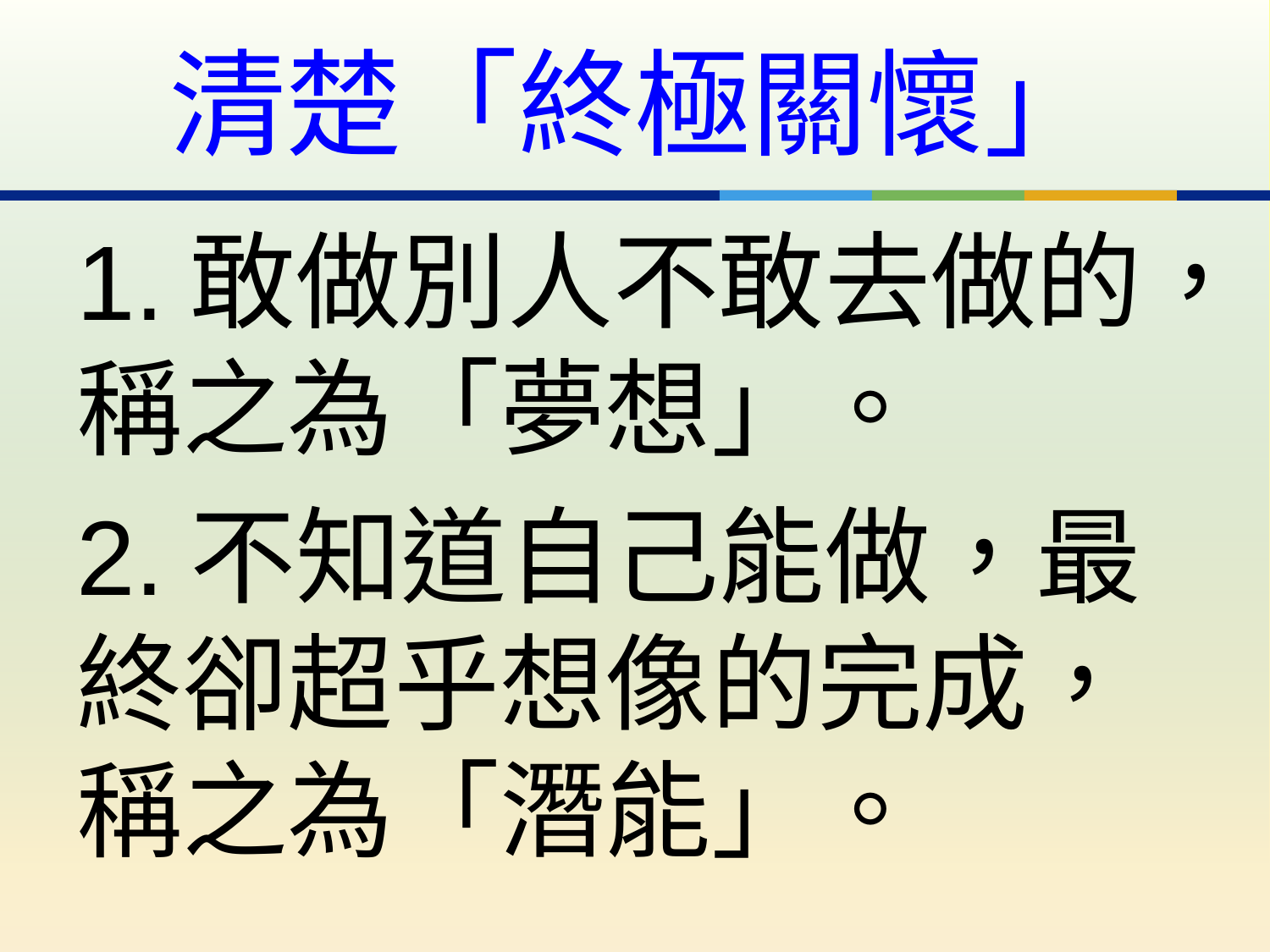

# 清楚「終極關懷」
1.敢做別人不敢去做的，稱之為「夢想」。
2.不知道自己能做，最終卻超乎想像的完成，稱之為「潛能」。